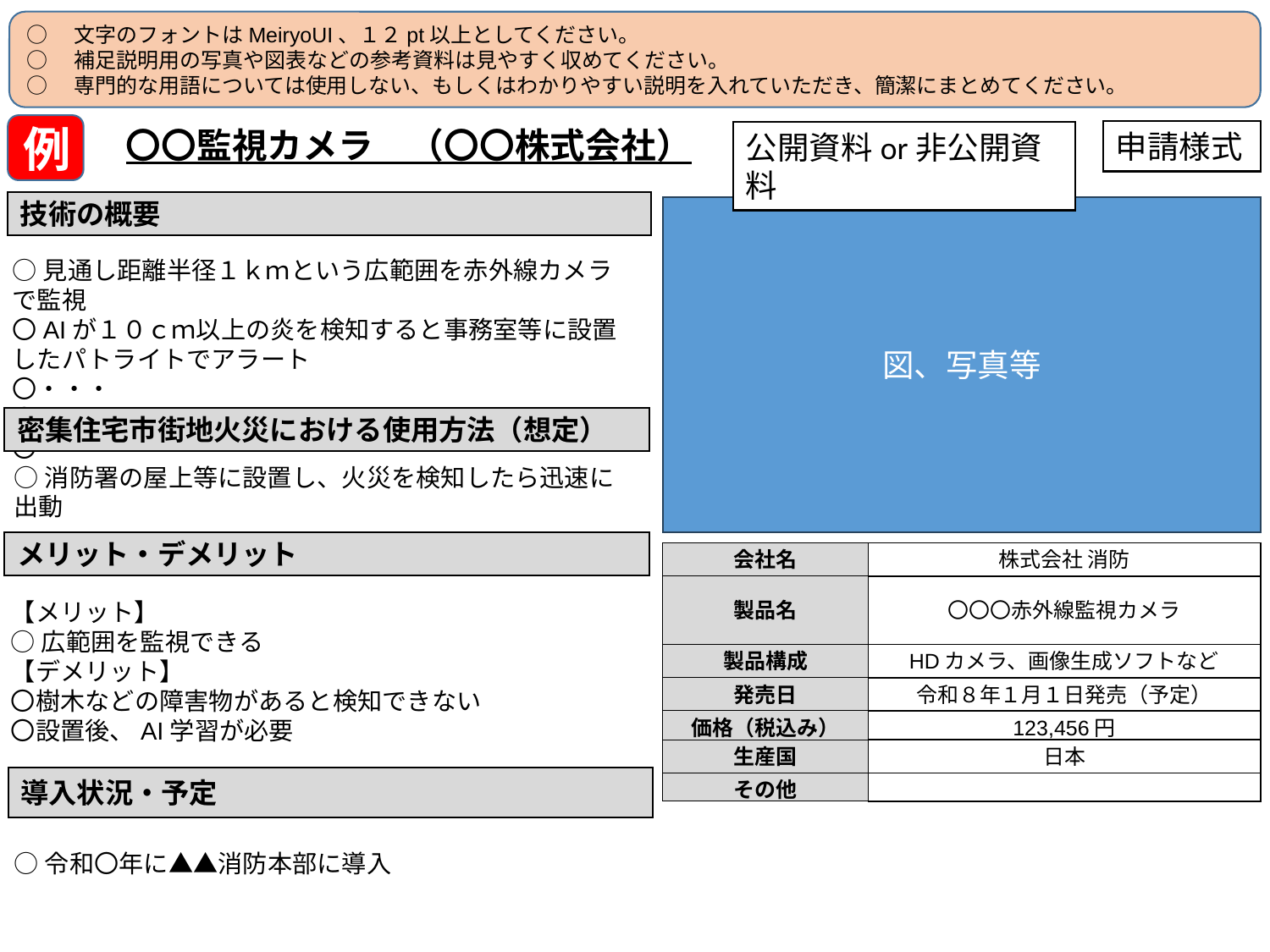

○　文字のフォントはMeiryoUI、１２pt以上としてください。
○　補足説明用の写真や図表などの参考資料は見やすく収めてください。
○　専門的な用語については使用しない、もしくはわかりやすい説明を入れていただき、簡潔にまとめてください。
例
〇〇監視カメラ　（〇〇株式会社）
申請様式
公開資料or非公開資料
技術の概要
記入例
（提出時削除）
図、写真等
○見通し距離半径１ｋｍという広範囲を赤外線カメラで監視
〇AIが１０ｃｍ以上の炎を検知すると事務室等に設置したパトライトでアラート
〇・・・
〇・・・
〇・・・
密集住宅市街地火災における使用方法（想定）
○消防署の屋上等に設置し、火災を検知したら迅速に出動
メリット・デメリット
| 会社名 | 株式会社 消防 |
| --- | --- |
| 製品名 | 〇〇〇赤外線監視カメラ |
| 製品構成 | HDカメラ、画像生成ソフトなど |
| 発売日 | 令和８年１月１日発売（予定） |
| 価格（税込み） | 123,456円 |
| 生産国 | 日本 |
| その他 |  |
【メリット】
○広範囲を監視できる
【デメリット】
〇樹木などの障害物があると検知できない
〇設置後、AI学習が必要
導入状況・予定
○令和〇年に▲▲消防本部に導入